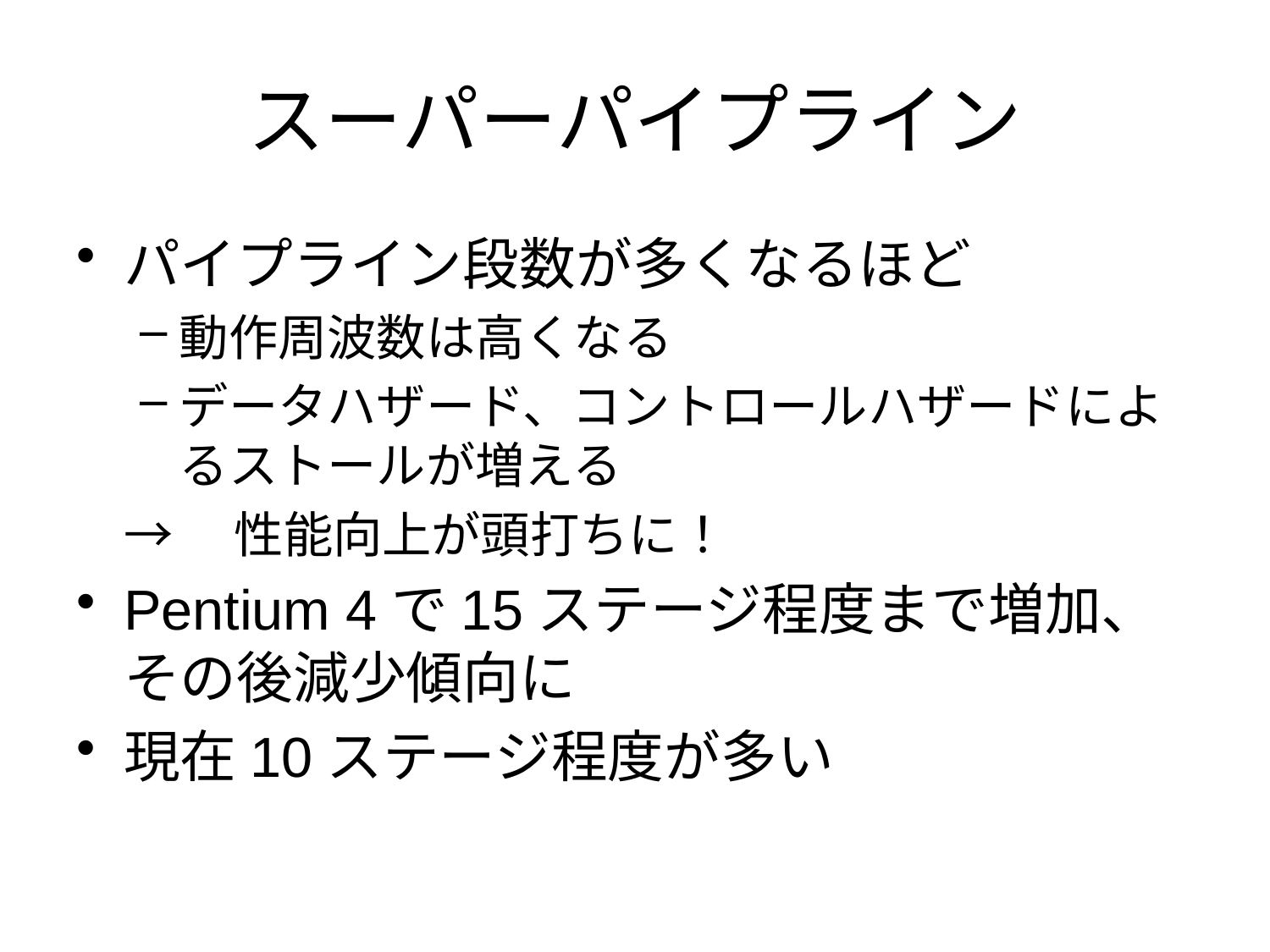

# スーパーパイプライン
パイプライン段数が多くなるほど
動作周波数は高くなる
データハザード、コントロールハザードによるストールが増える
→　性能向上が頭打ちに！
Pentium 4で15ステージ程度まで増加、その後減少傾向に
現在10ステージ程度が多い